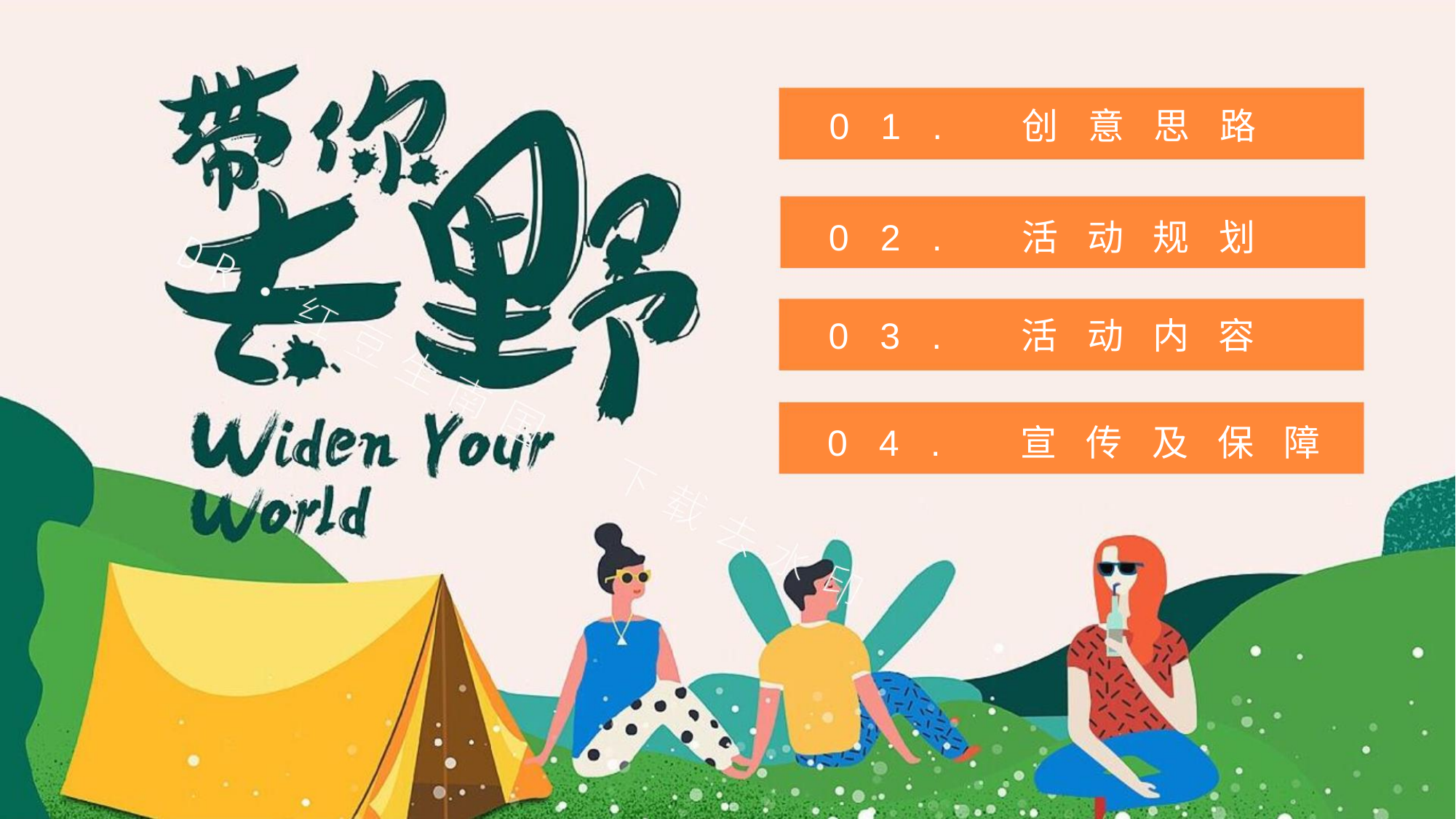

0 1 . 创 意 思 路
0 2 . 活 动 规 划
0 3 . 活 动 内 容
0 4 . 宣 传 及 保 障